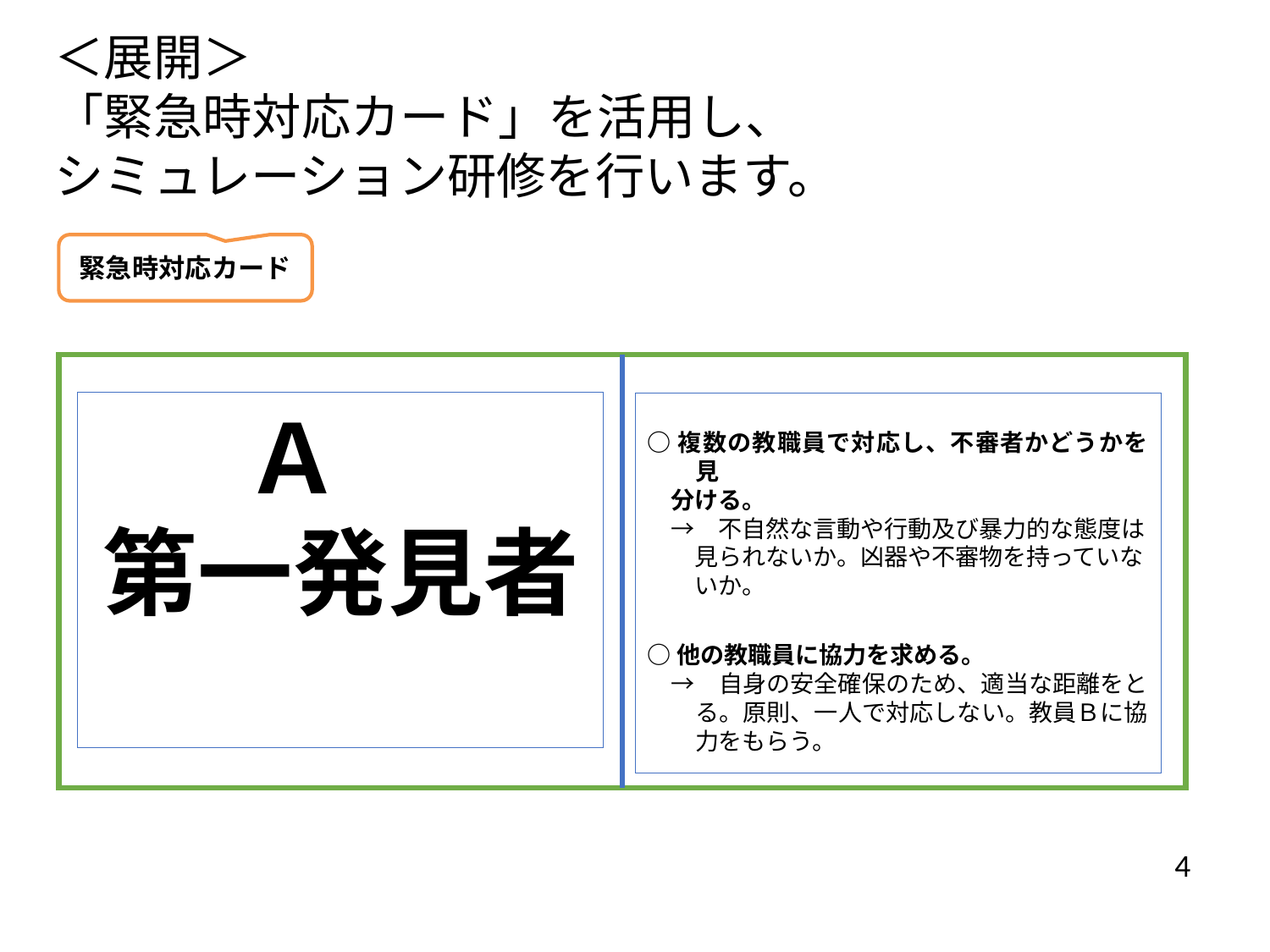

＜展開＞
「緊急時対応カード」を活用し、
シミュレーション研修を行います。
緊急時対応カード

Ａ
第一発見者

○複数の教職員で対応し、不審者かどうかを見
　分ける。
　→　不自然な言動や行動及び暴力的な態度は
　　見られないか。凶器や不審物を持っていな
　　いか。

○他の教職員に協力を求める。
　→　自身の安全確保のため、適当な距離をとる。原則、一人で対応しない。教員Ｂに協力をもらう。

4